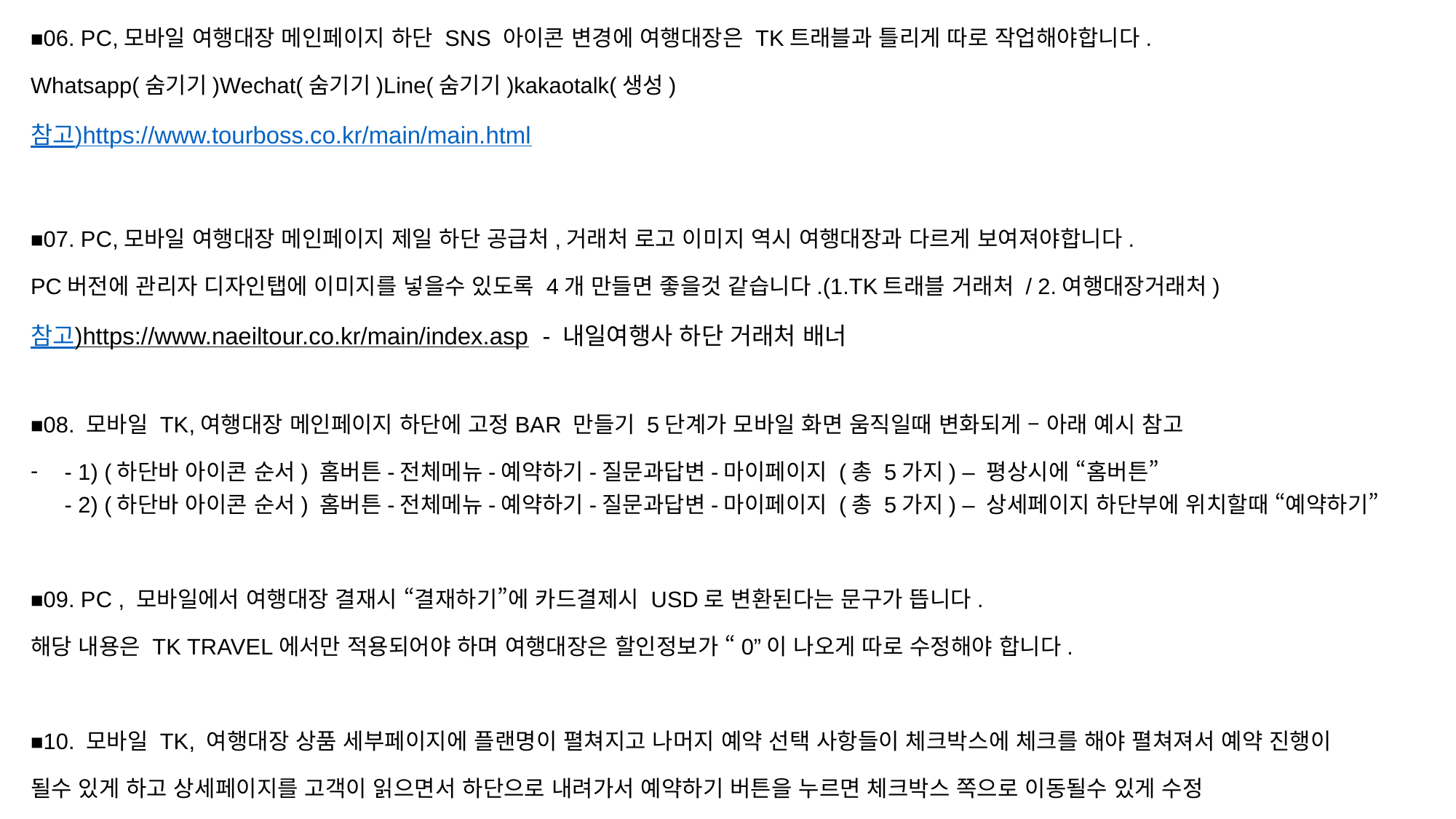

■06. PC,모바일 여행대장 메인페이지 하단 SNS 아이콘 변경에 여행대장은 TK트래블과 틀리게 따로 작업해야합니다.
Whatsapp(숨기기)Wechat(숨기기)Line(숨기기)kakaotalk(생성)
참고)https://www.tourboss.co.kr/main/main.html

■07. PC,모바일 여행대장 메인페이지 제일 하단 공급처,거래처 로고 이미지 역시 여행대장과 다르게 보여져야합니다.
PC버전에 관리자 디자인탭에 이미지를 넣을수 있도록 4개 만들면 좋을것 같습니다.(1.TK트래블 거래처 / 2.여행대장거래처)
참고)https://www.naeiltour.co.kr/main/index.asp  - 내일여행사 하단 거래처 배너
■08. 모바일 TK,여행대장 메인페이지 하단에 고정BAR 만들기 5단계가 모바일 화면 움직일때 변화되게 – 아래 예시 참고
- 1) (하단바 아이콘 순서) 홈버튼-전체메뉴-예약하기-질문과답변-마이페이지 (총 5가지) – 평상시에 “홈버튼”
- 2) (하단바 아이콘 순서) 홈버튼-전체메뉴-예약하기-질문과답변-마이페이지 (총 5가지) – 상세페이지 하단부에 위치할때 “예약하기”

■09. PC , 모바일에서 여행대장 결재시 “결재하기”에 카드결제시 USD로 변환된다는 문구가 뜹니다.
해당 내용은 TK TRAVEL에서만 적용되어야 하며 여행대장은 할인정보가 “0”이 나오게 따로 수정해야 합니다.

■10. 모바일 TK, 여행대장 상품 세부페이지에 플랜명이 펼쳐지고 나머지 예약 선택 사항들이 체크박스에 체크를 해야 펼쳐져서 예약 진행이
될수 있게 하고 상세페이지를 고객이 읽으면서 하단으로 내려가서 예약하기 버튼을 누르면 체크박스 쪽으로 이동될수 있게 수정